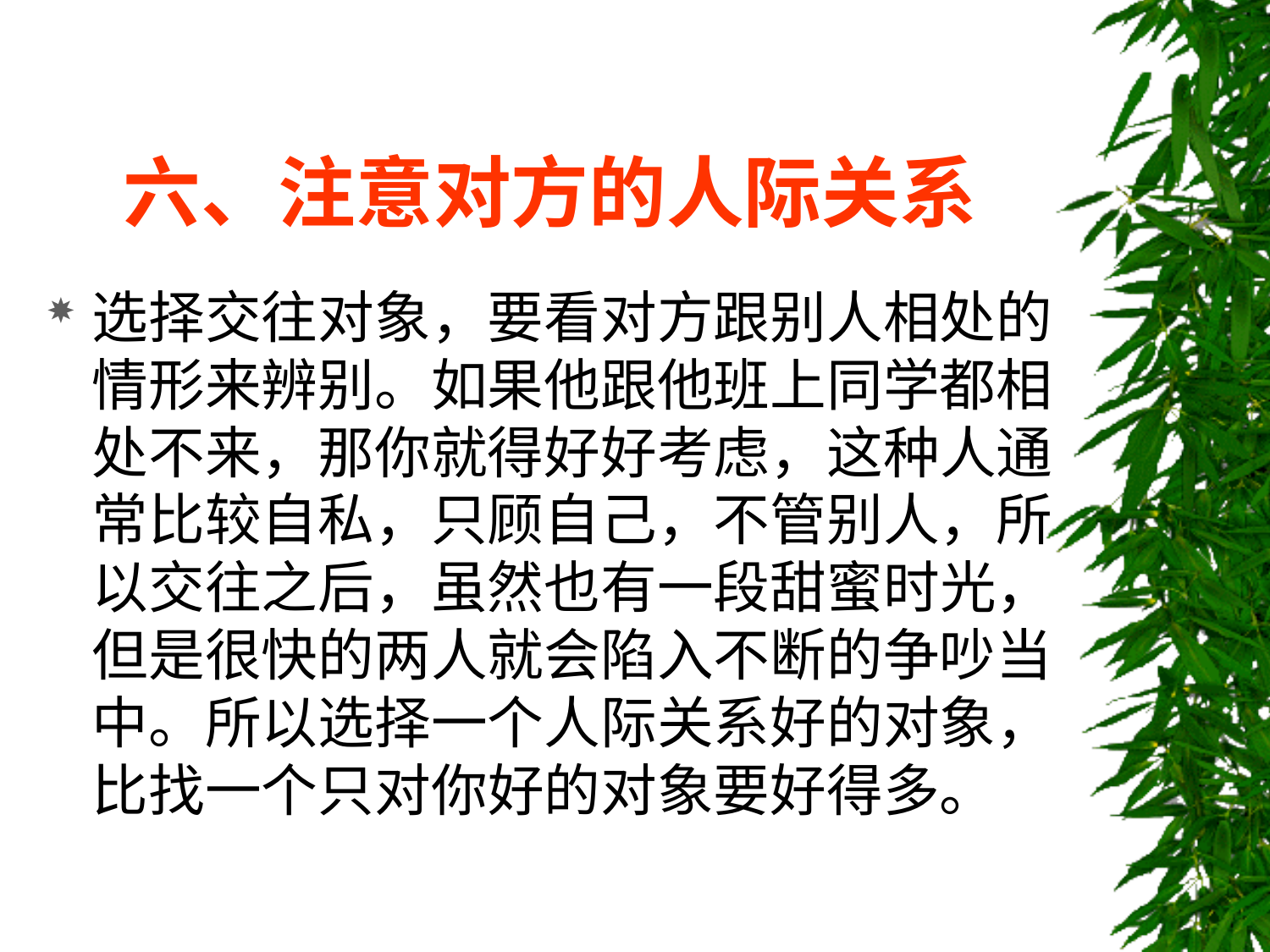

# 六、注意对方的人际关系
选择交往对象，要看对方跟别人相处的情形来辨别。如果他跟他班上同学都相处不来，那你就得好好考虑，这种人通常比较自私，只顾自己，不管别人，所以交往之后，虽然也有一段甜蜜时光，但是很快的两人就会陷入不断的争吵当中。所以选择一个人际关系好的对象，比找一个只对你好的对象要好得多。